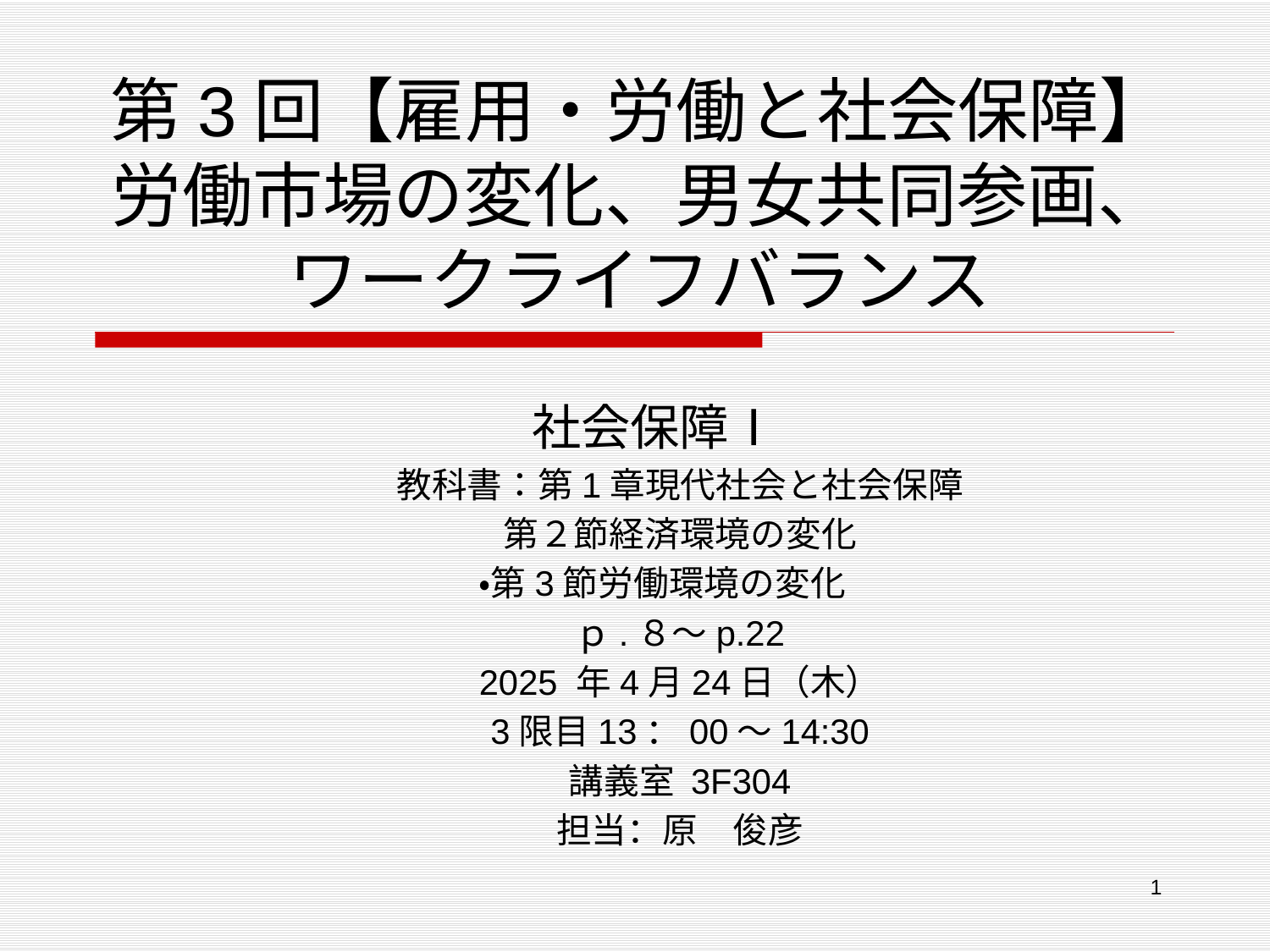

# 第3回【雇用・労働と社会保障】労働市場の変化、男女共同参画、ワークライフバランス
社会保障Ⅰ
教科書：第1章現代社会と社会保障
第２節経済環境の変化
・第3節労働環境の変化
ｐ.８～p.22
2025 年4月24日（木）
3限目13：00～14:30
講義室 3F304
担当：原　俊彦

　　　       担当　原　俊彦（札幌市立大学）t.hara@scu.ac.jp

1